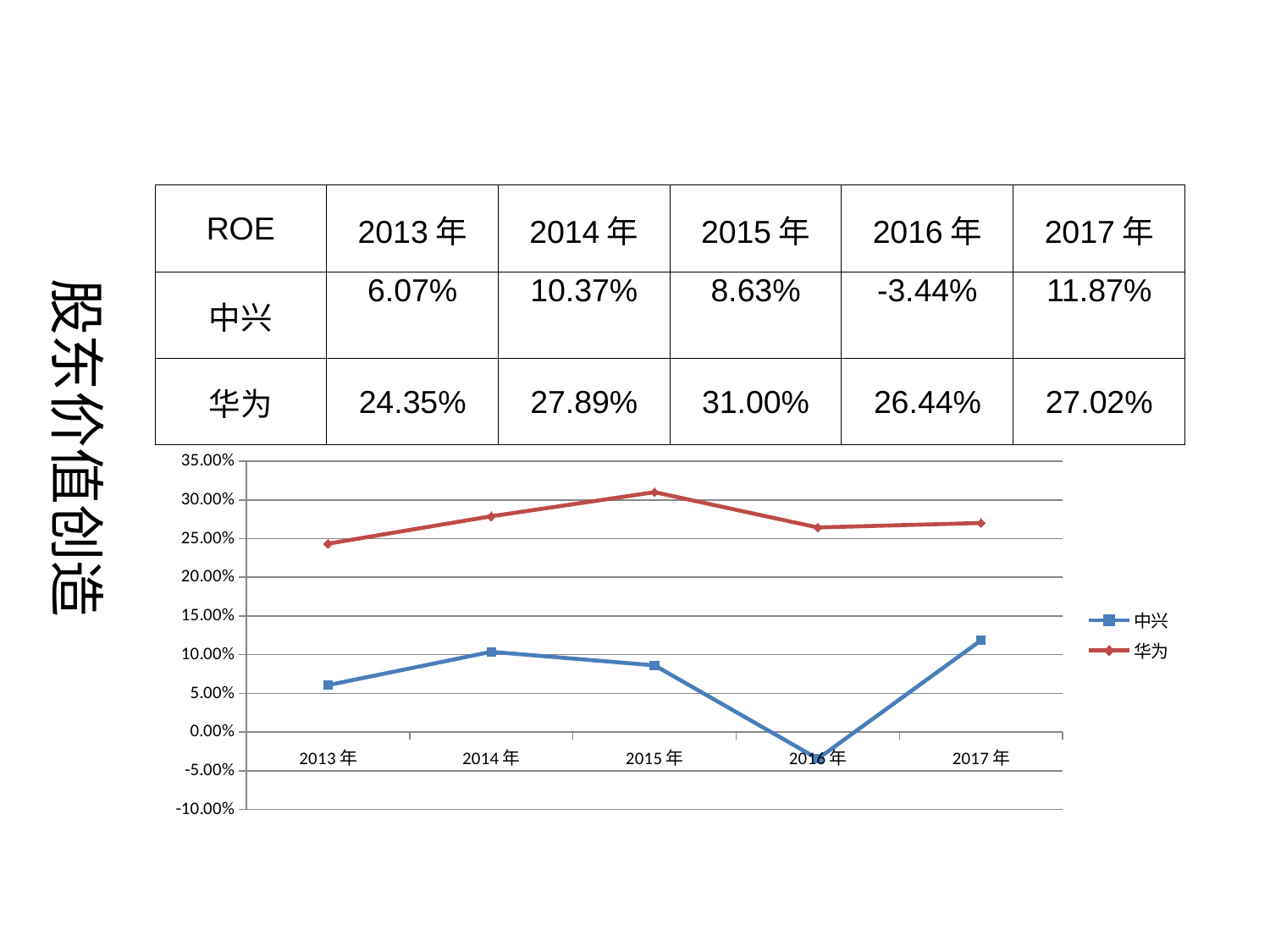

| ROE | 2013年 | 2014年 | 2015年 | 2016年 | 2017年 |
| --- | --- | --- | --- | --- | --- |
| 中兴 | 6.07% | 10.37% | 8.63% | -3.44% | 11.87% |
| 华为 | 24.35% | 27.89% | 31.00% | 26.44% | 27.02% |
股东价值创造

### Chart

| Category | 中兴 | 华为 |
|---|---|---|
| 2013年 | 0.060681235582166496 | 0.2434678784225536 |
| 2014年 | 0.10374553903272202 | 0.27890183527529144 |
| 2015年 | 0.08628351477515818 | 0.30998832609663335 |
| 2016年 | -0.03443477805723309 | 0.26440595719780513 |
| 2017年 | 0.11869379797293304 | 0.2702202532798835 |